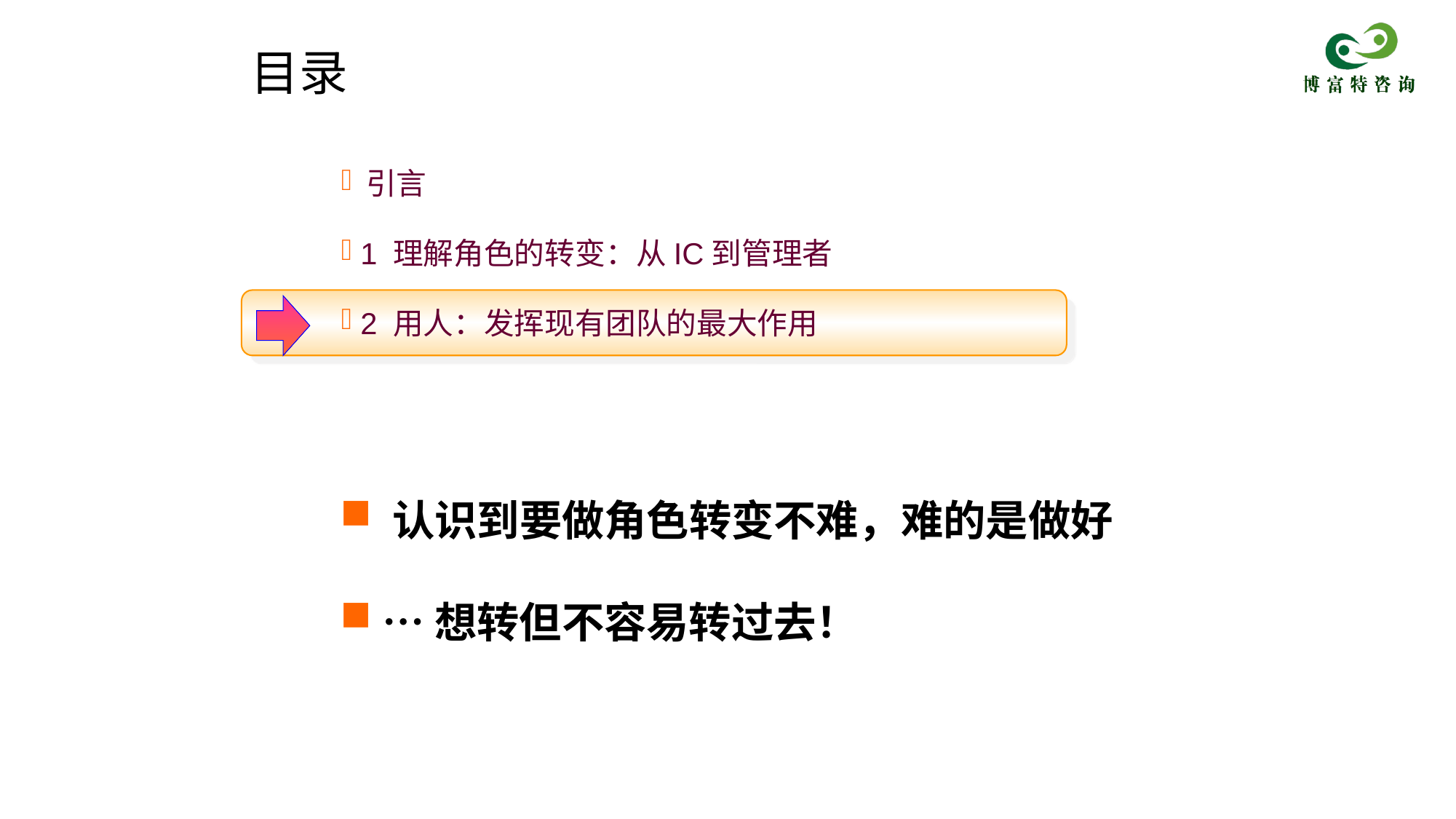

# 目录
 引言
 1 理解角色的转变：从IC到管理者
 2 用人：发挥现有团队的最大作用

 认识到要做角色转变不难，难的是做好
 …想转但不容易转过去！